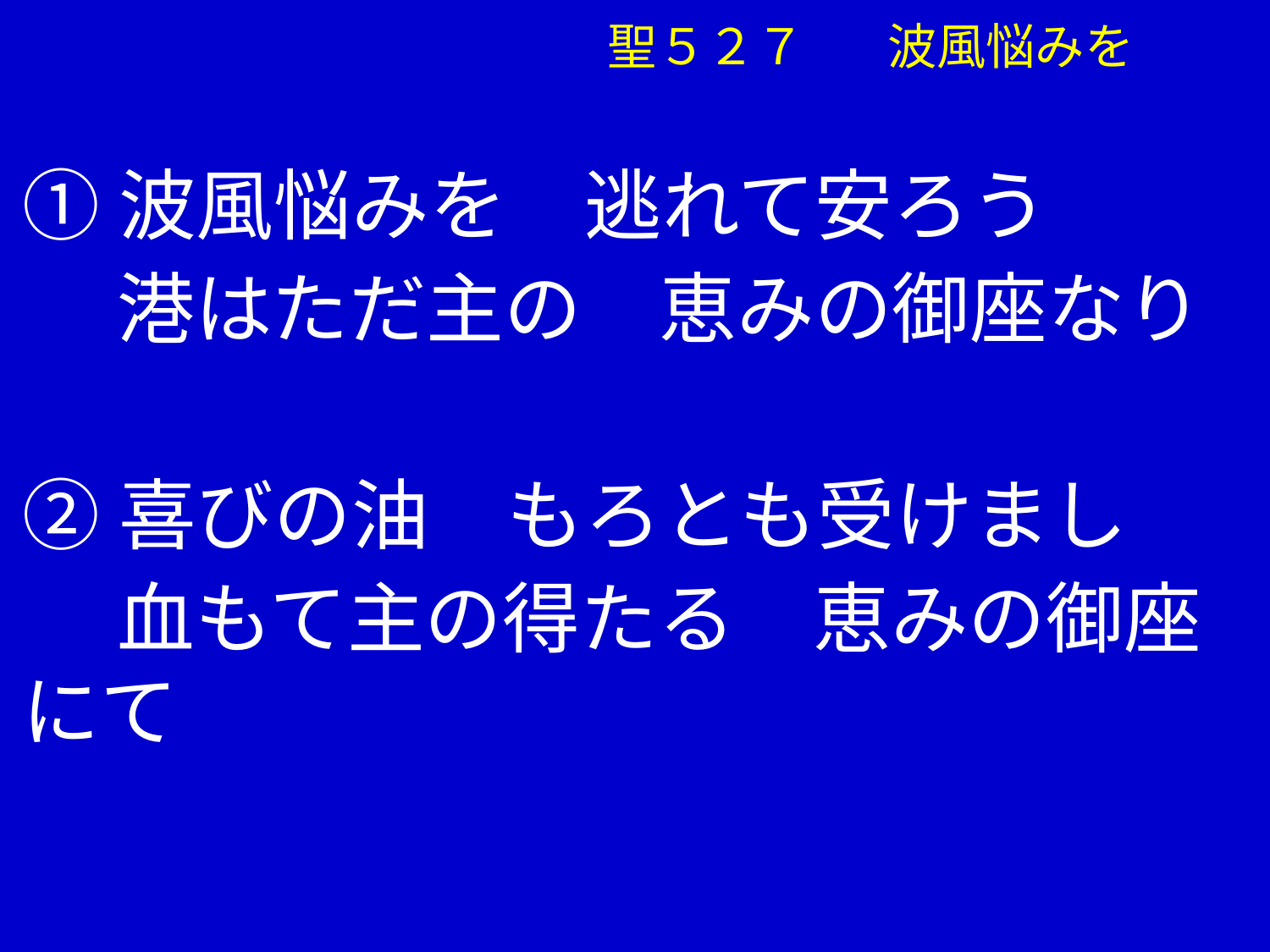

聖５２７   　波風悩みを
①波風悩みを　逃れて安ろう
　 港はただ主の　恵みの御座なり

②喜びの油　もろとも受けまし
　 血もて主の得たる　恵みの御座にて